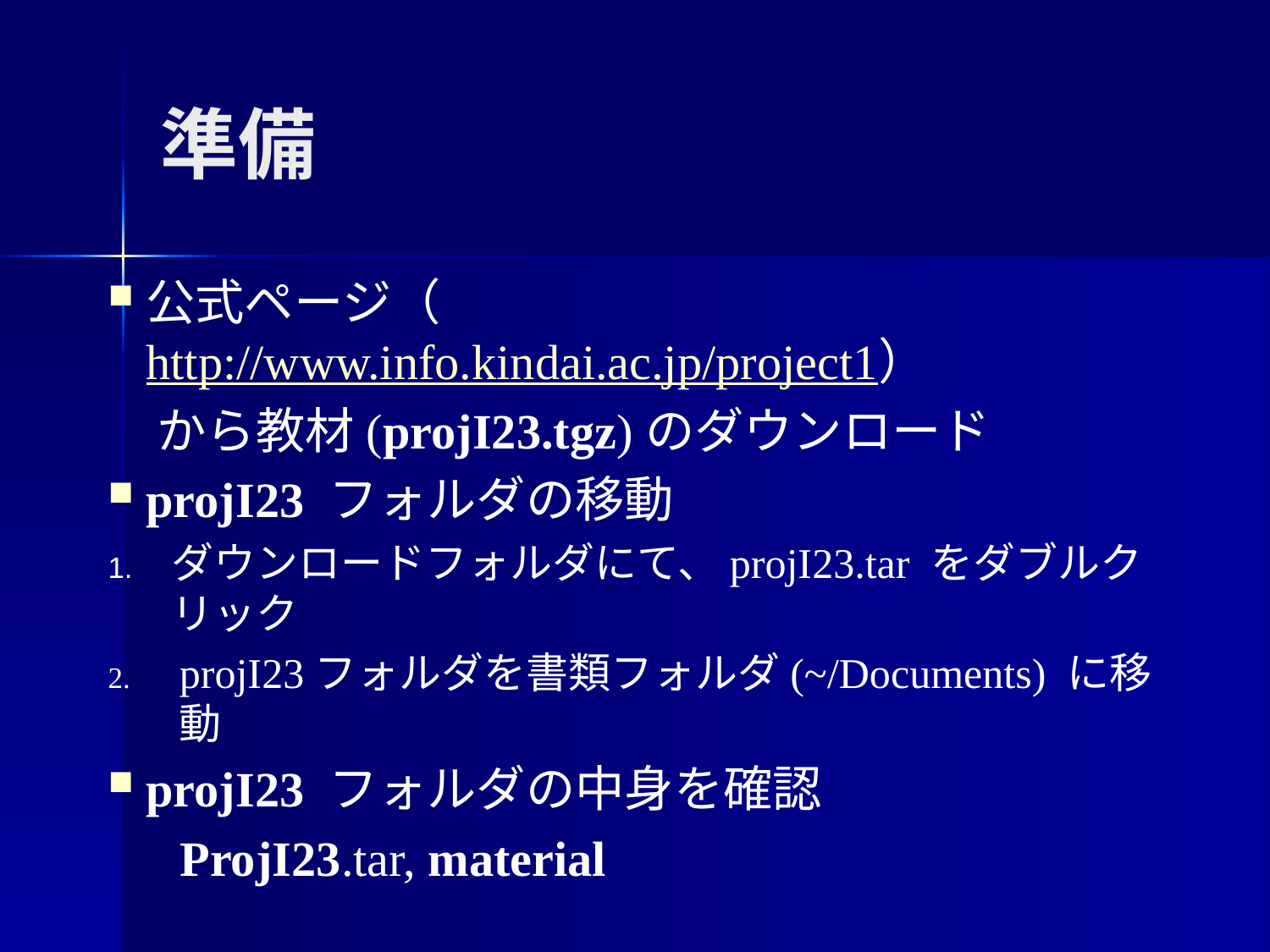

# 準備
公式ページ（http://www.info.kindai.ac.jp/project1）
　から教材(projI23.tgz)のダウンロード
projI23 フォルダの移動
ダウンロードフォルダにて、projI23.tar をダブルクリック
projI23フォルダを書類フォルダ(~/Documents) に移動
projI23 フォルダの中身を確認
　 ProjI23.tar, material